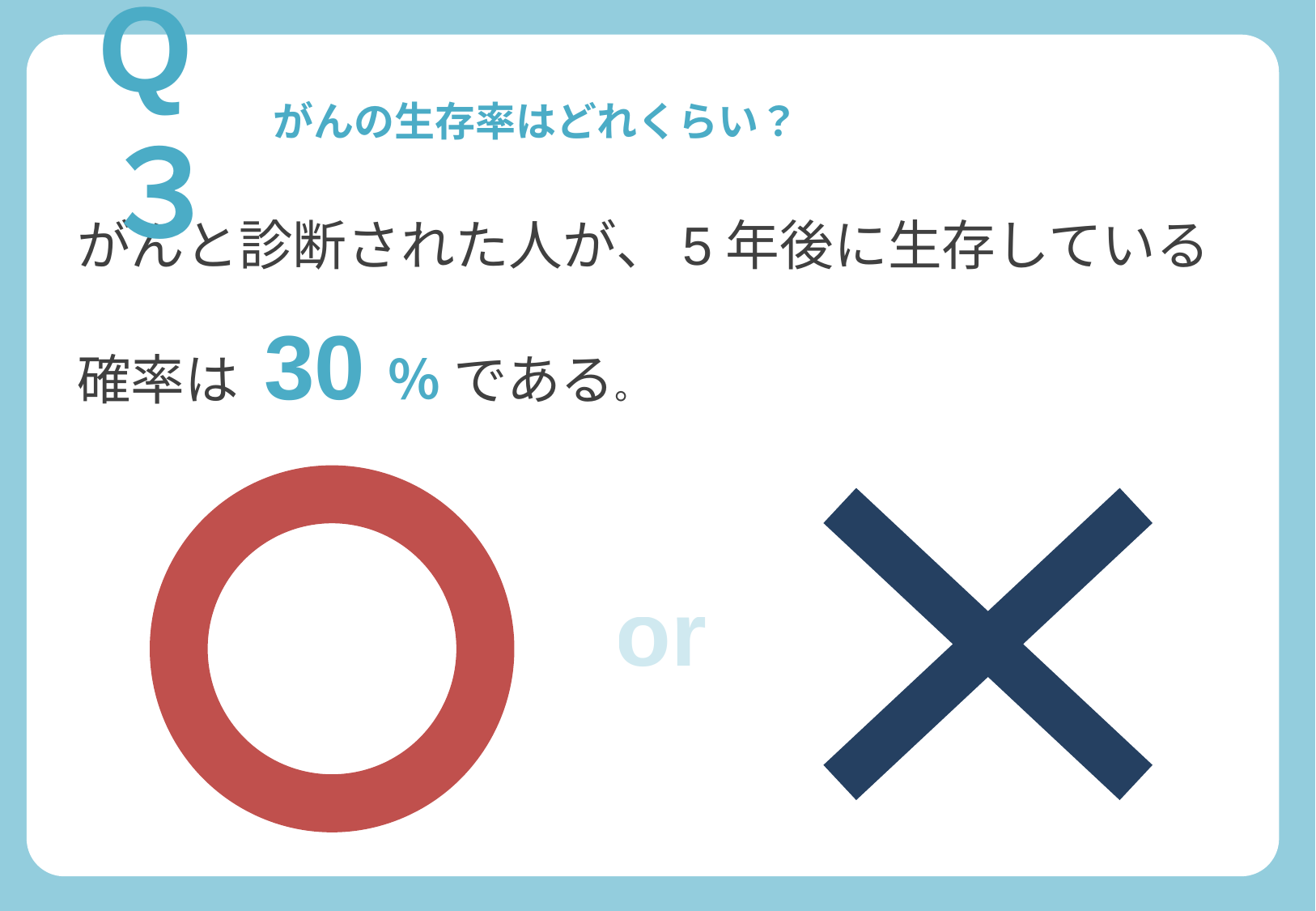

Q３

がんの生存率はどれくらい？
がんと診断された人が、5年後に生存している確率は 30％ である。

or